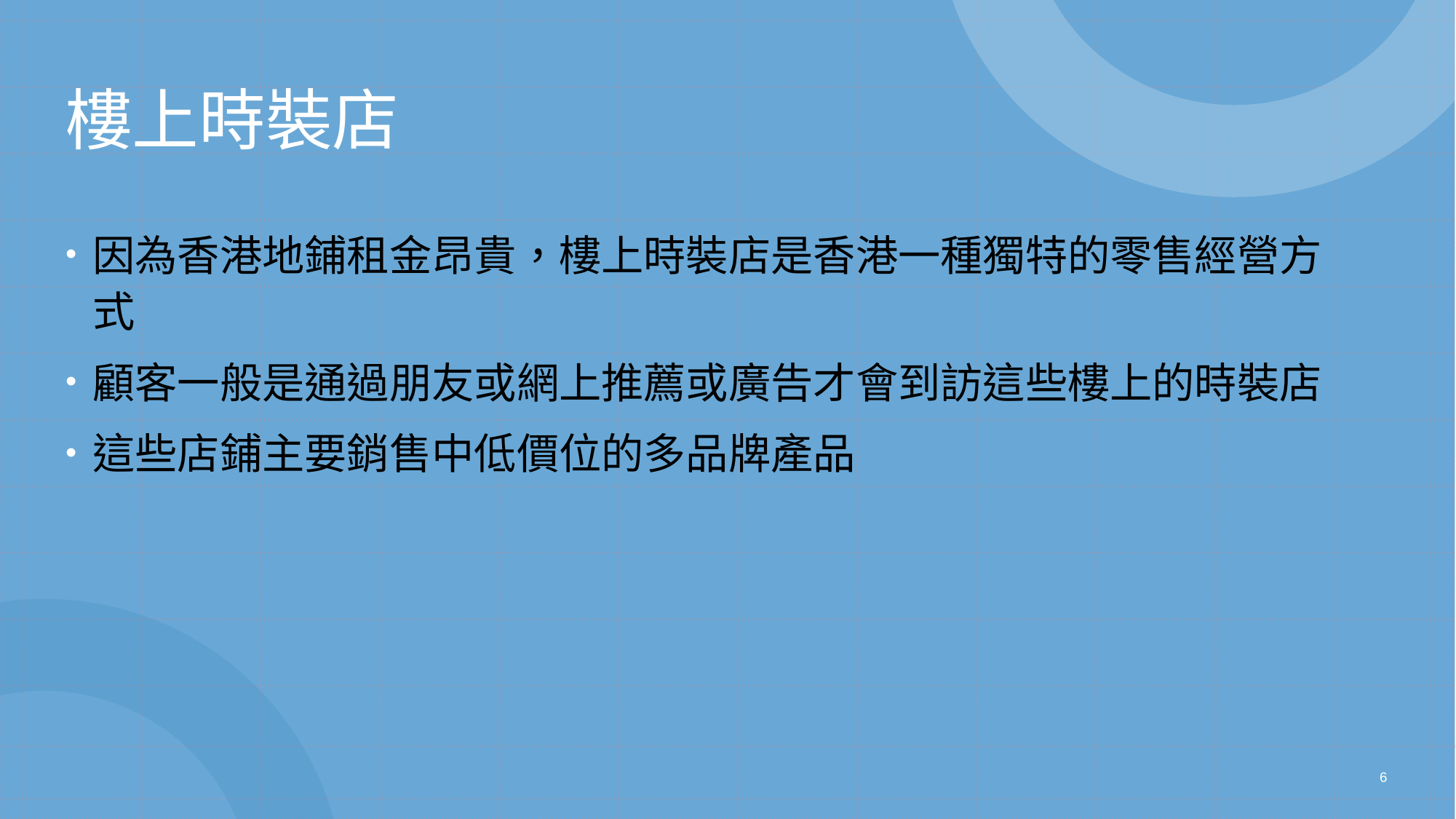

# 樓上時裝店
因為香港地鋪租金昂貴，樓上時裝店是香港一種獨特的零售經營方式
顧客一般是通過朋友或網上推薦或廣告才會到訪這些樓上的時裝店
這些店鋪主要銷售中低價位的多品牌產品
6